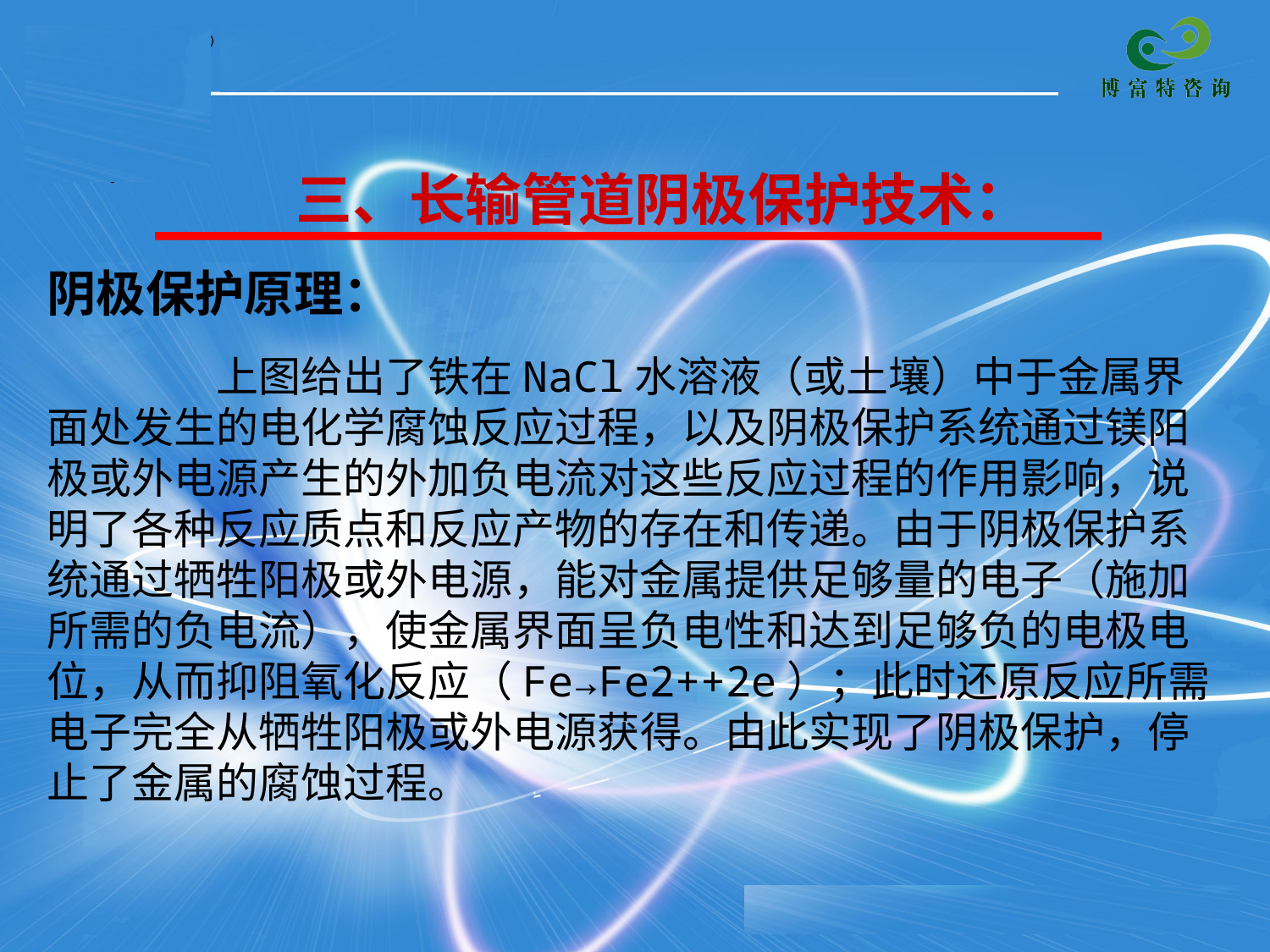

# 三、长输管道阴极保护技术：

阴极保护原理：

　　　　上图给出了铁在NaCl水溶液（或土壤）中于金属界面处发生的电化学腐蚀反应过程，以及阴极保护系统通过镁阳极或外电源产生的外加负电流对这些反应过程的作用影响，说明了各种反应质点和反应产物的存在和传递。由于阴极保护系统通过牺牲阳极或外电源，能对金属提供足够量的电子（施加所需的负电流），使金属界面呈负电性和达到足够负的电极电位，从而抑阻氧化反应（Fe→Fe2++2e）；此时还原反应所需电子完全从牺牲阳极或外电源获得。由此实现了阴极保护，停止了金属的腐蚀过程。